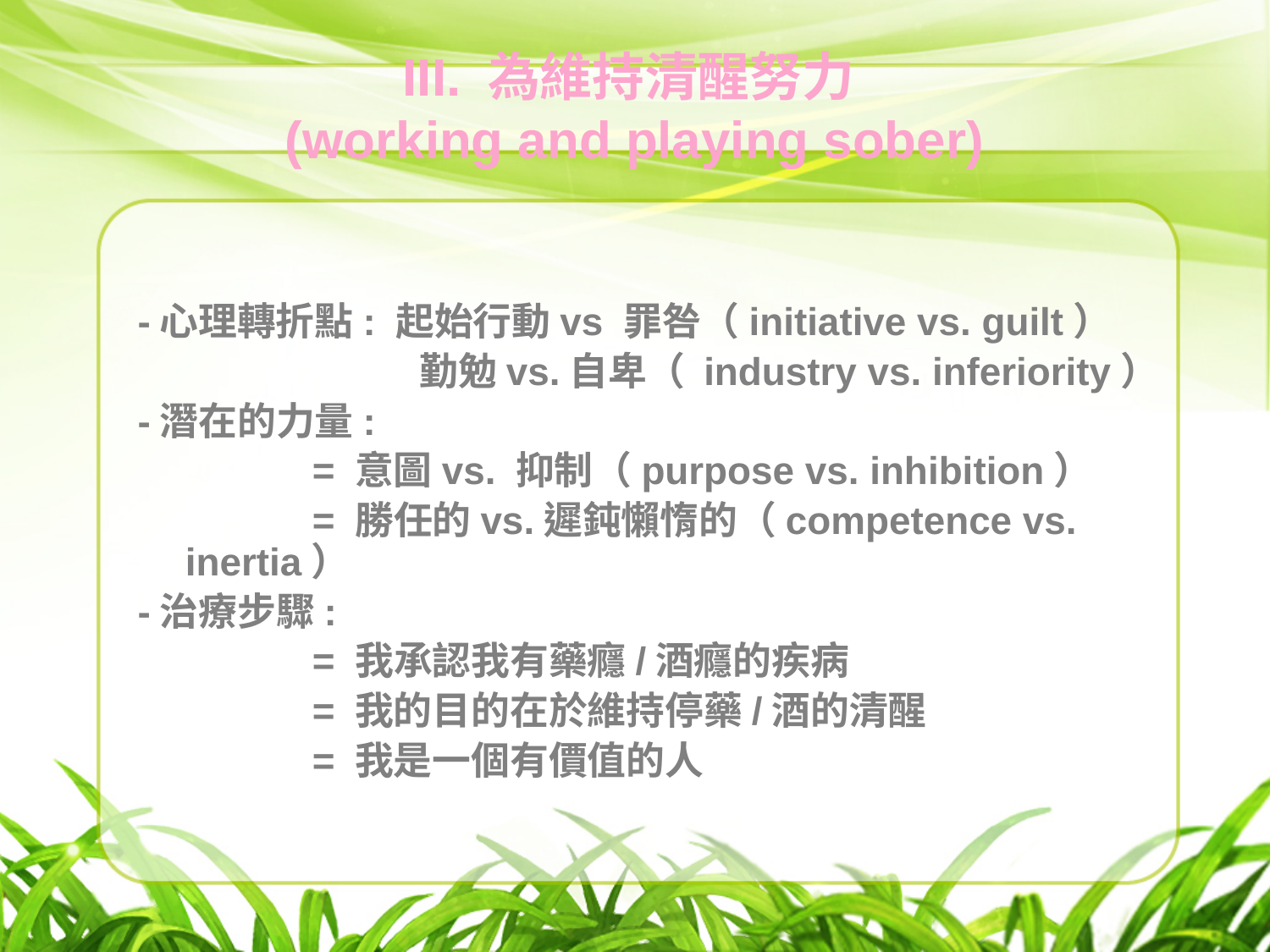

# III. 為維持清醒努力 (working and playing sober)
-心理轉折點: 起始行動vs 罪咎（initiative vs. guilt）
		           勤勉vs.自卑（ industry vs. inferiority）
-潛在的力量:
		= 意圖vs. 抑制（purpose vs. inhibition）
		= 勝任的vs.遲鈍懶惰的（competence vs. inertia）
-治療步驟:
		= 我承認我有藥癮/酒癮的疾病
		= 我的目的在於維持停藥/酒的清醒
		= 我是一個有價值的人